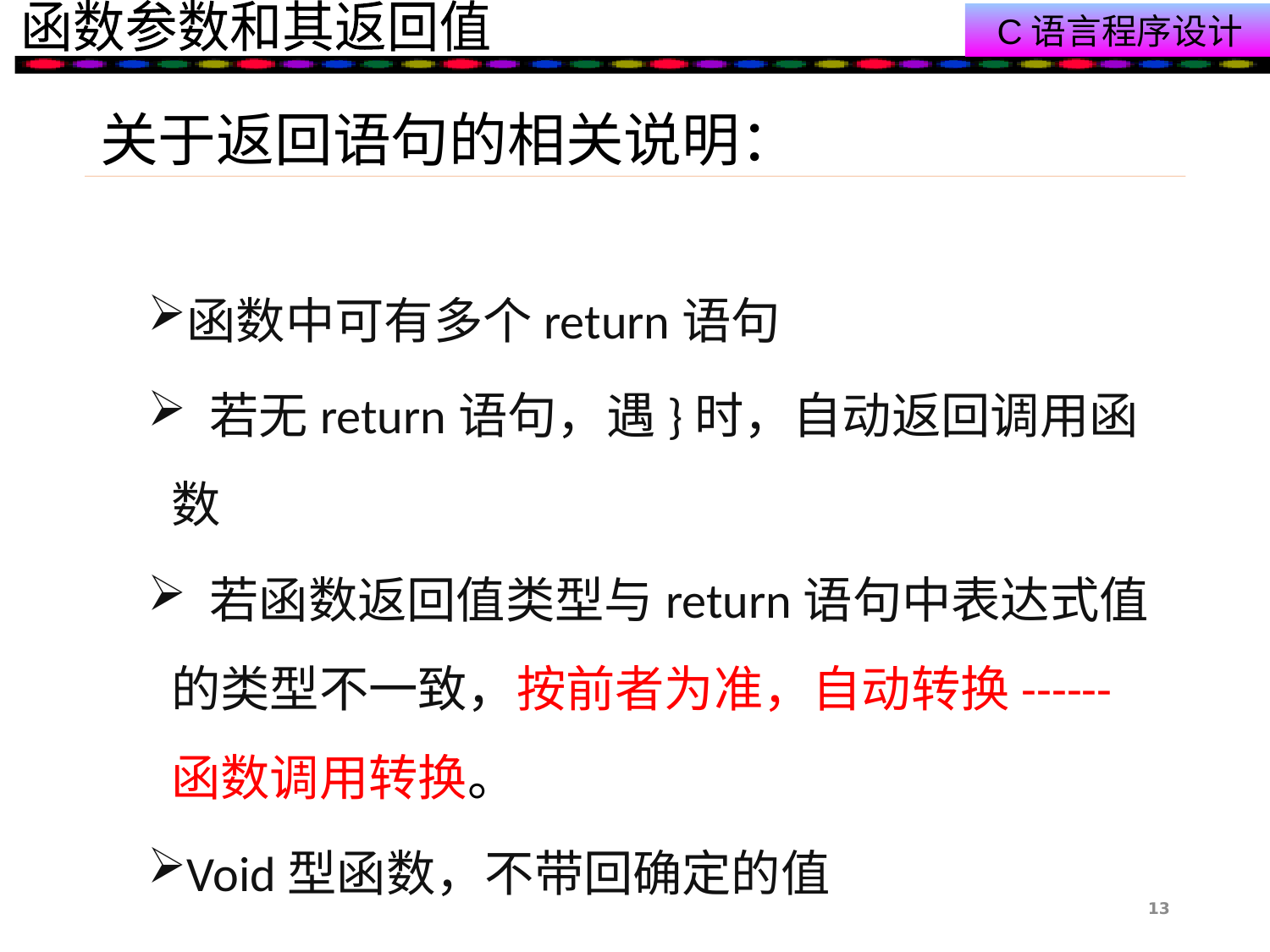

# 关于返回语句的相关说明：
函数中可有多个return语句
 若无return语句，遇}时，自动返回调用函数
 若函数返回值类型与return语句中表达式值的类型不一致，按前者为准，自动转换------函数调用转换。
Void型函数，不带回确定的值

13